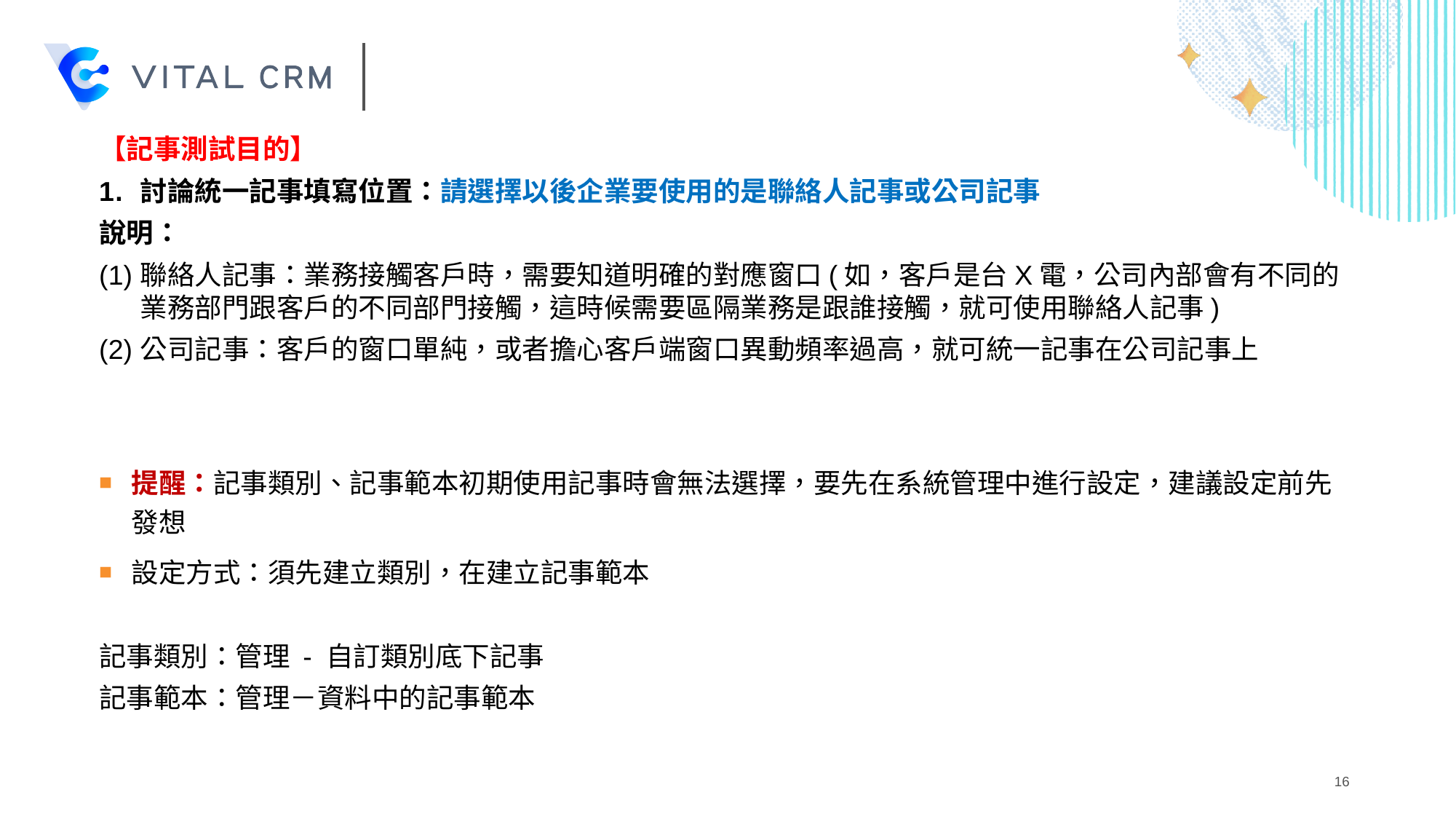

【記事測試目的】
討論統一記事填寫位置：請選擇以後企業要使用的是聯絡人記事或公司記事
說明：
聯絡人記事：業務接觸客戶時，需要知道明確的對應窗口(如，客戶是台X電，公司內部會有不同的業務部門跟客戶的不同部門接觸，這時候需要區隔業務是跟誰接觸，就可使用聯絡人記事)
公司記事：客戶的窗口單純，或者擔心客戶端窗口異動頻率過高，就可統一記事在公司記事上

提醒：記事類別、記事範本初期使用記事時會無法選擇，要先在系統管理中進行設定，建議設定前先發想
設定方式：須先建立類別，在建立記事範本

記事類別：管理 - 自訂類別底下記事
記事範本：管理－資料中的記事範本
16